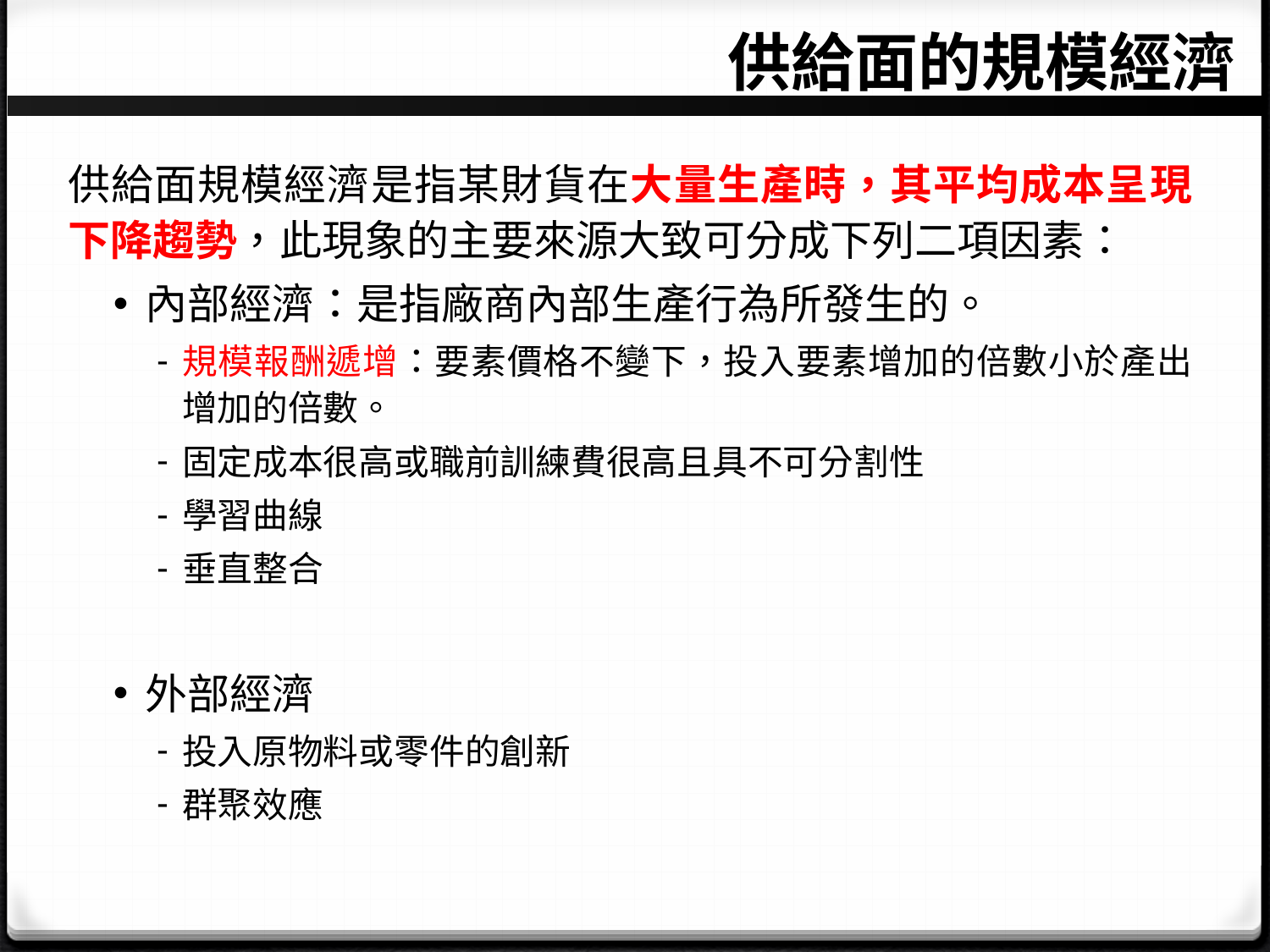

供給面的規模經濟

供給面規模經濟是指某財貨在大量生產時，其平均成本呈現下降趨勢，此現象的主要來源大致可分成下列二項因素：
內部經濟：是指廠商內部生產行為所發生的。
規模報酬遞增：要素價格不變下，投入要素增加的倍數小於產出增加的倍數。
固定成本很高或職前訓練費很高且具不可分割性
學習曲線
垂直整合

外部經濟
投入原物料或零件的創新
群聚效應